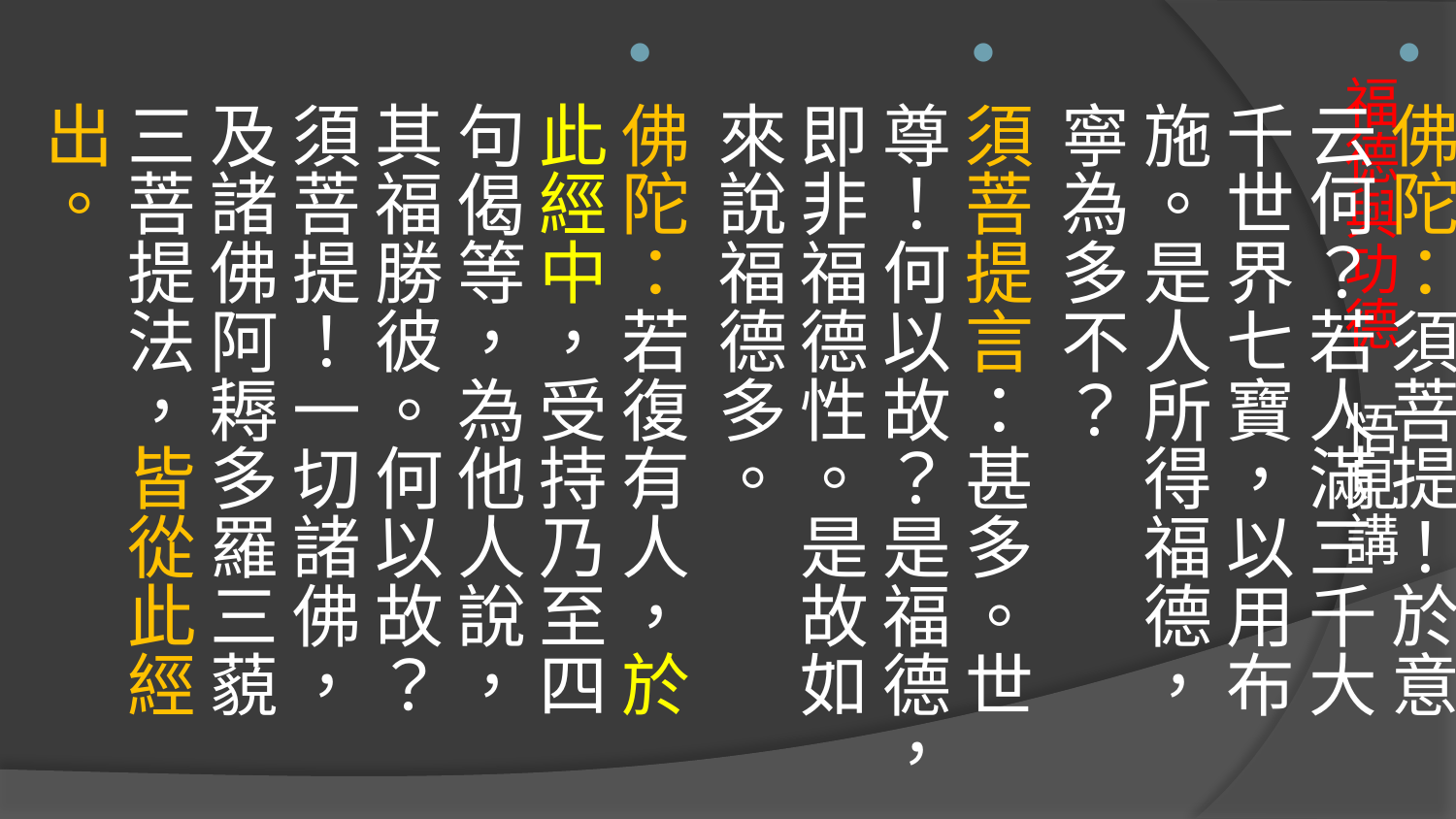

佛陀：須菩提！於意云何？若人滿三千大千世界七寶，以用布施。是人所得福德，寧為多不？
須菩提言：甚多。世尊！何以故？是福德，即非福德性。是故如來說福德多。
佛陀：若復有人，於此經中，受持乃至四句偈等，為他人說，其福勝彼。何以故？須菩提！一切諸佛，及諸佛阿耨多羅三藐三菩提法，皆從此經出。
# 福德與功德    悟見講